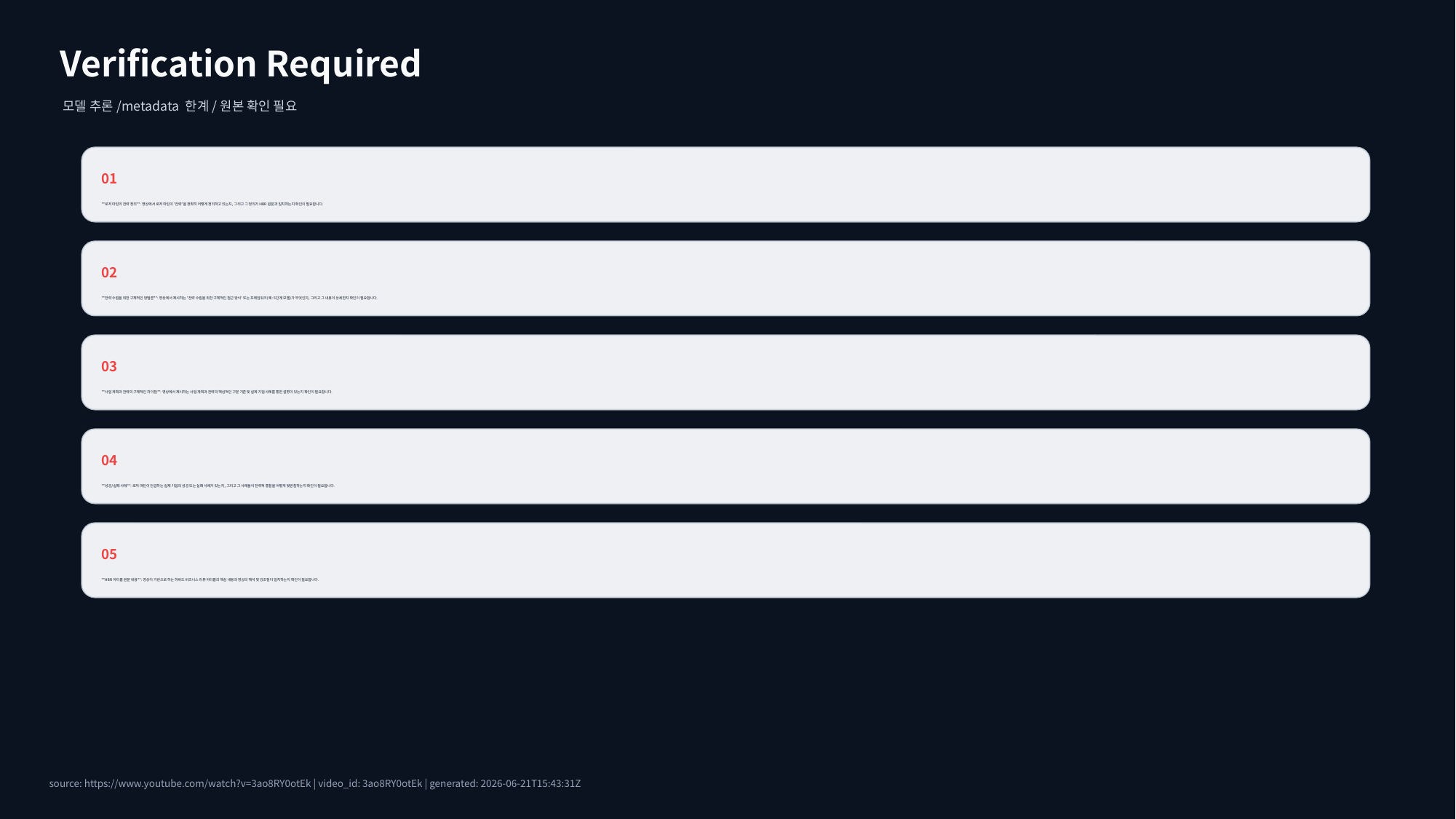

Verification Required
모델 추론/metadata 한계/원본 확인 필요

01
**로저 마틴의 전략 정의**: 영상에서 로저 마틴이 '전략'을 정확히 어떻게 정의하고 있는지, 그리고 그 정의가 HBR 원문과 일치하는지 확인이 필요합니다.

02
**전략 수립을 위한 구체적인 방법론**: 영상에서 제시하는 '전략 수립을 위한 구체적인 접근 방식' 또는 프레임워크(예: 5단계 모델)가 무엇인지, 그리고 그 내용이 상세한지 확인이 필요합니다.

03
**사업 계획과 전략의 구체적인 차이점**: 영상에서 제시하는 사업 계획과 전략의 핵심적인 구분 기준 및 실제 기업 사례를 통한 설명이 있는지 확인이 필요합니다.

04
**성공/실패 사례**: 로저 마틴이 언급하는 실제 기업의 성공 또는 실패 사례가 있는지, 그리고 그 사례들이 전략적 통찰을 어떻게 뒷받침하는지 확인이 필요합니다.

05
**HBR 아티클 원문 내용**: 영상이 기반으로 하는 하버드 비즈니스 리뷰 아티클의 핵심 내용과 영상의 해석 및 강조점이 일치하는지 확인이 필요합니다.
source: https://www.youtube.com/watch?v=3ao8RY0otEk | video_id: 3ao8RY0otEk | generated: 2026-06-21T15:43:31Z